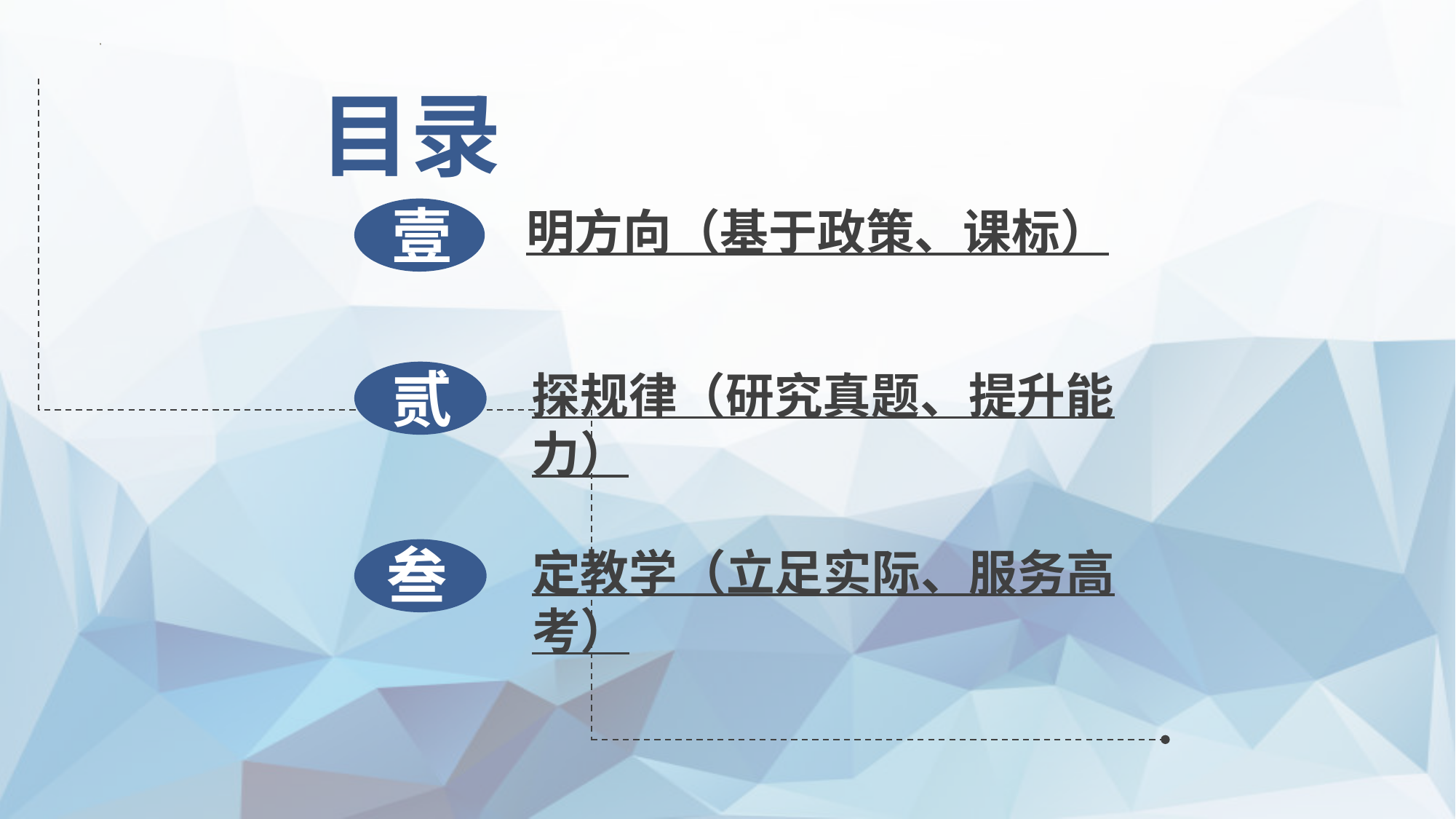

目录
壹
明方向（基于政策、课标）

贰
探规律（研究真题、提升能力）

叁
定教学（立足实际、服务高考）